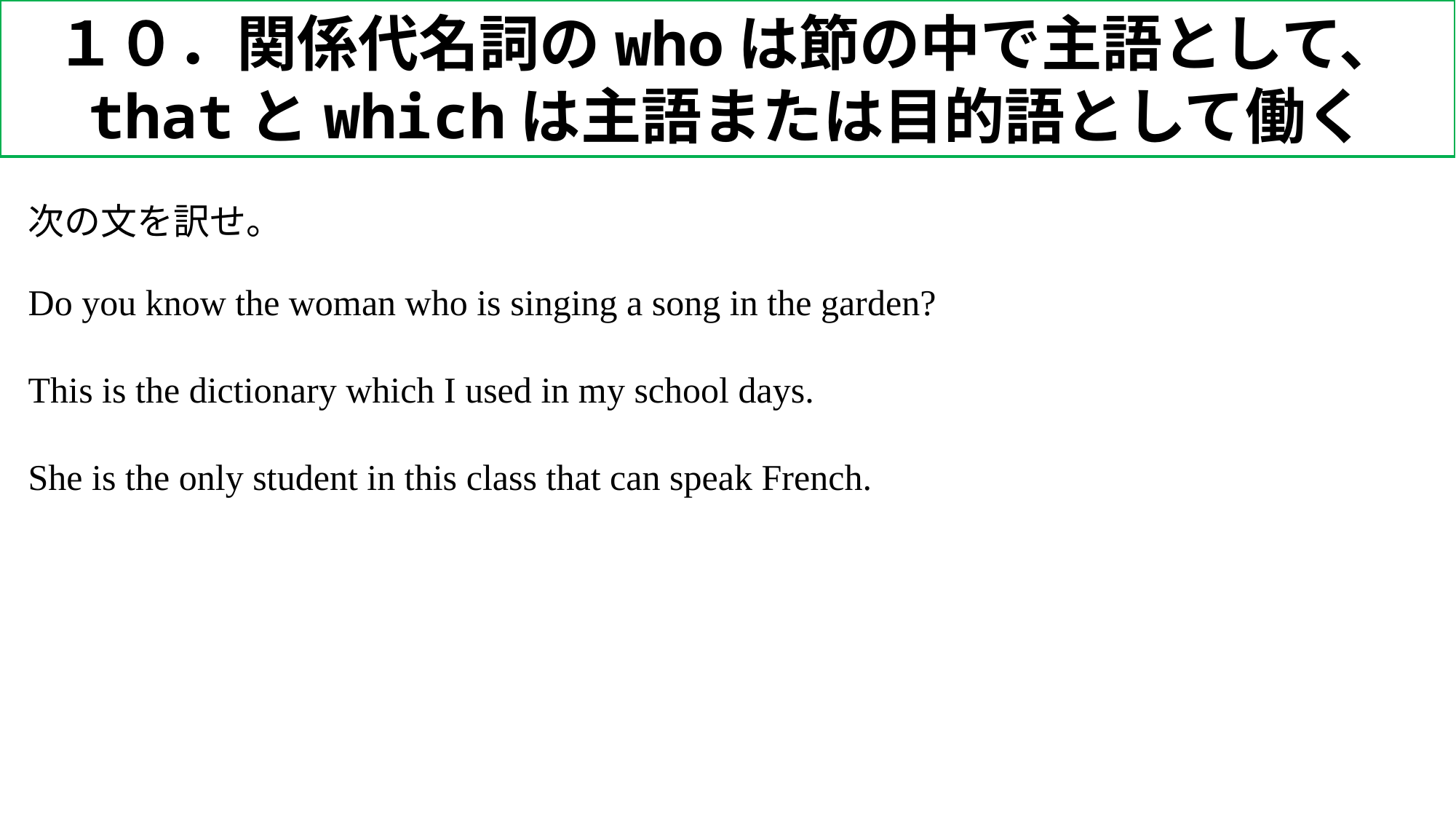

１０．関係代名詞のwhoは節の中で主語として、
thatとwhichは主語または目的語として働く
次の文を訳せ。
Do you know the woman who is singing a song in the garden?

This is the dictionary which I used in my school days.

She is the only student in this class that can speak French.